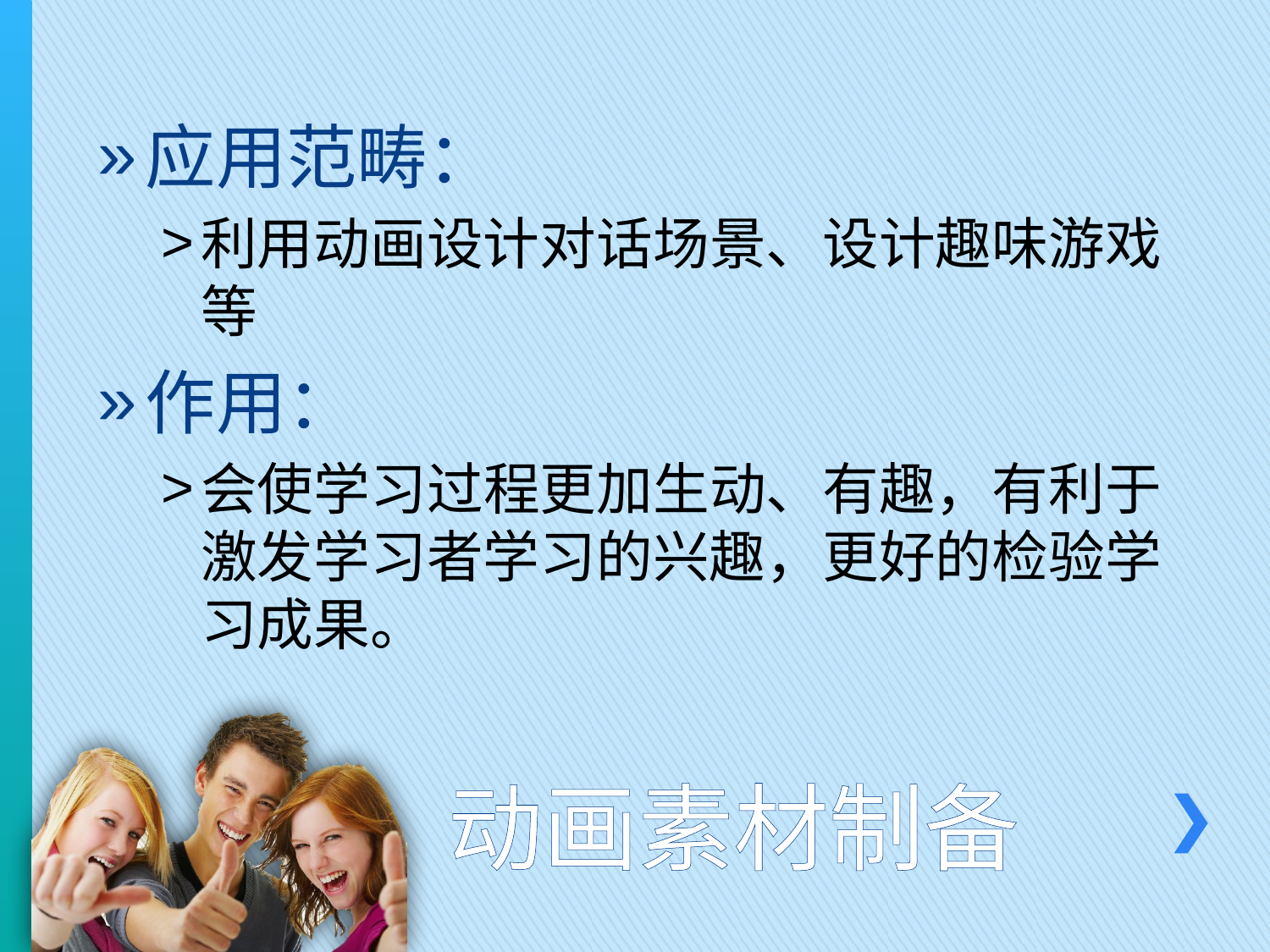

应用范畴：
利用动画设计对话场景、设计趣味游戏等
作用：
会使学习过程更加生动、有趣，有利于激发学习者学习的兴趣，更好的检验学习成果。
# 动画素材制备